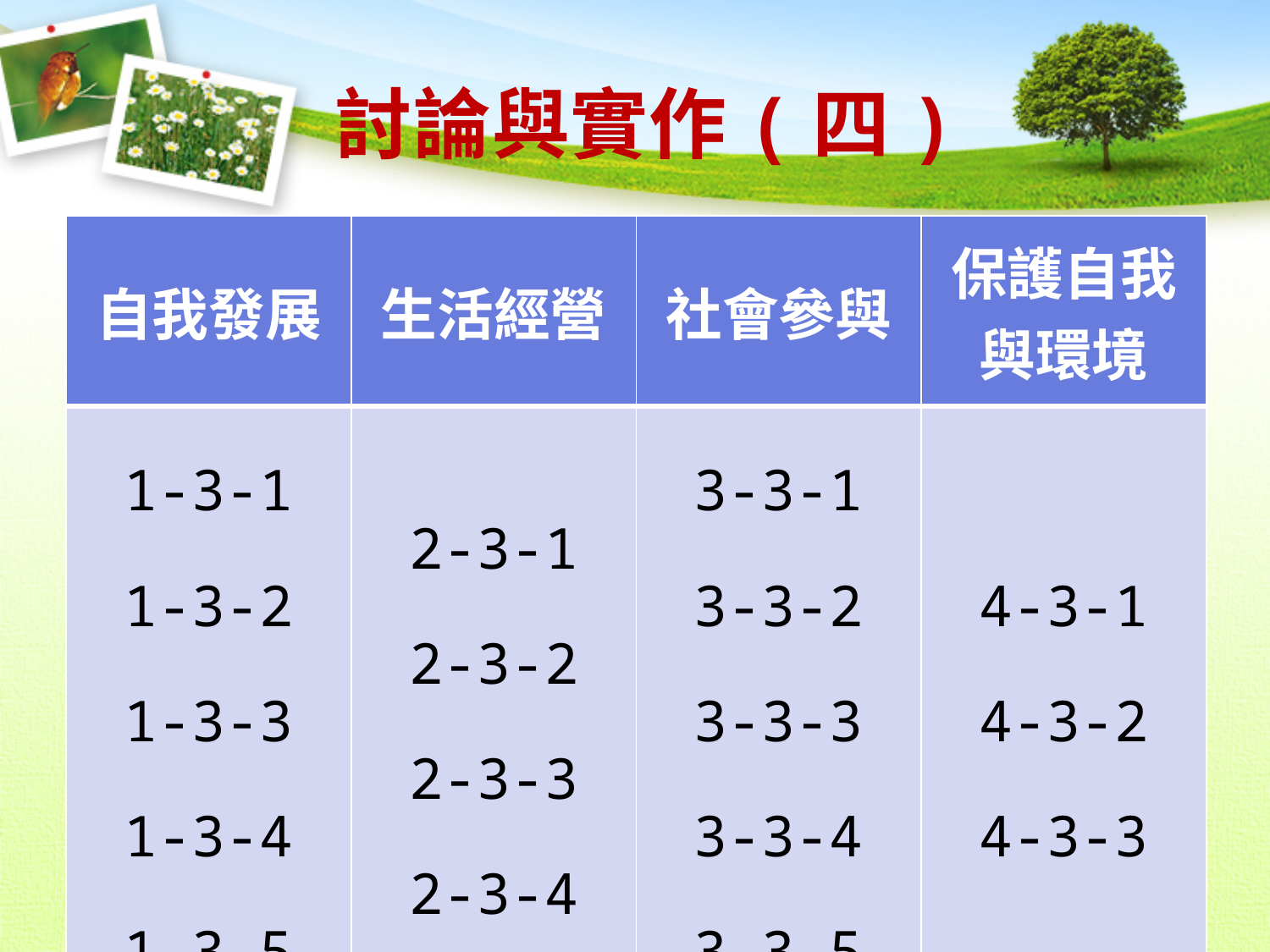

# 討論與實作(四)
| 自我發展 | 生活經營 | 社會參與 | 保護自我與環境 |
| --- | --- | --- | --- |
| 1-3-1 1-3-2 1-3-3 1-3-4 1-3-5 | 2-3-1 2-3-2 2-3-3 2-3-4 | 3-3-1 3-3-2 3-3-3 3-3-4 3-3-5 | 4-3-1 4-3-2 4-3-3 |
34